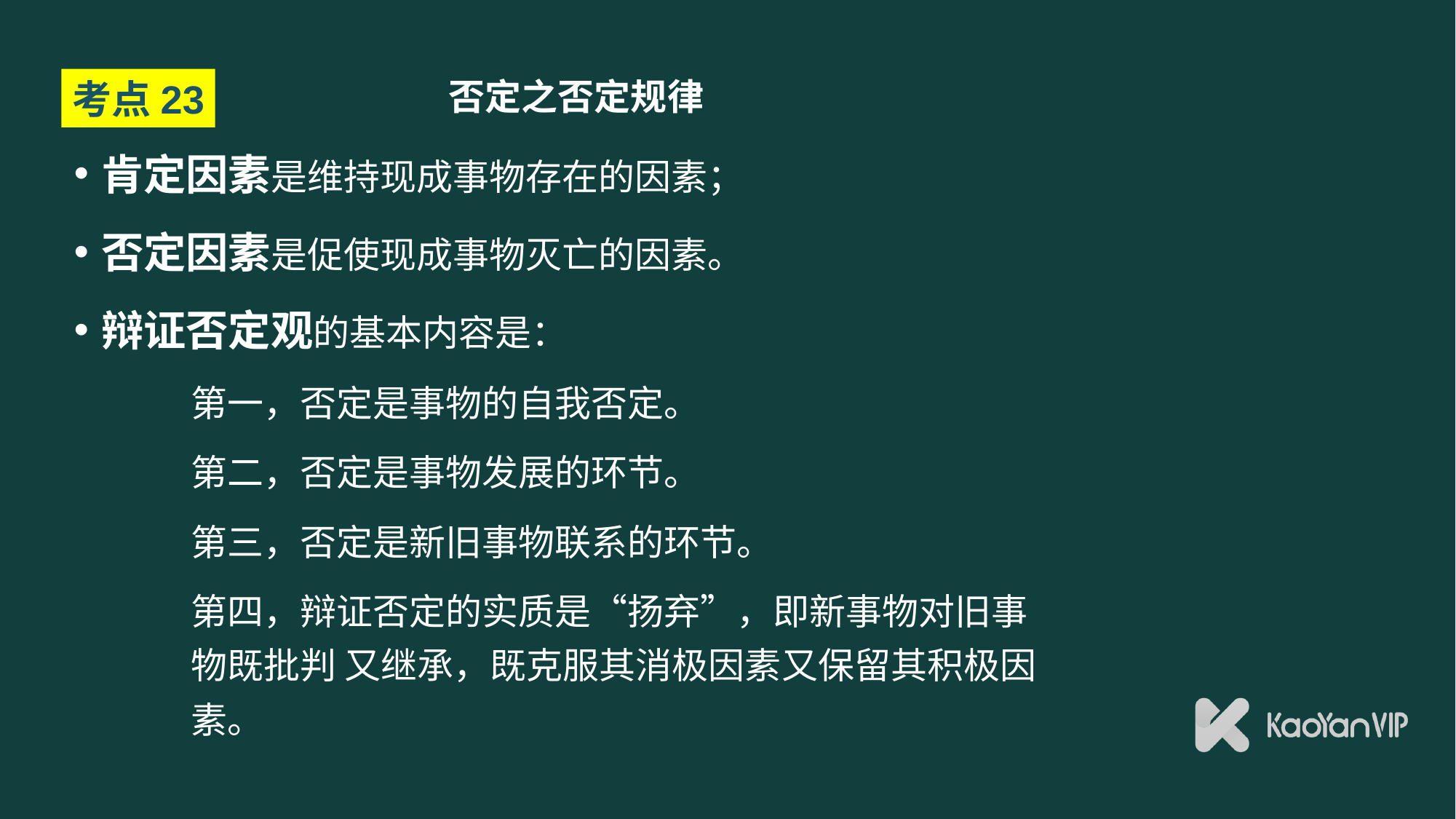

# 否定之否定规律
考点23
肯定因素是维持现成事物存在的因素；
否定因素是促使现成事物灭亡的因素。
辩证否定观的基本内容是：
第一，否定是事物的自我否定。
第二，否定是事物发展的环节。
第三，否定是新旧事物联系的环节。
第四，辩证否定的实质是“扬弃”，即新事物对旧事物既批判 又继承，既克服其消极因素又保留其积极因素。